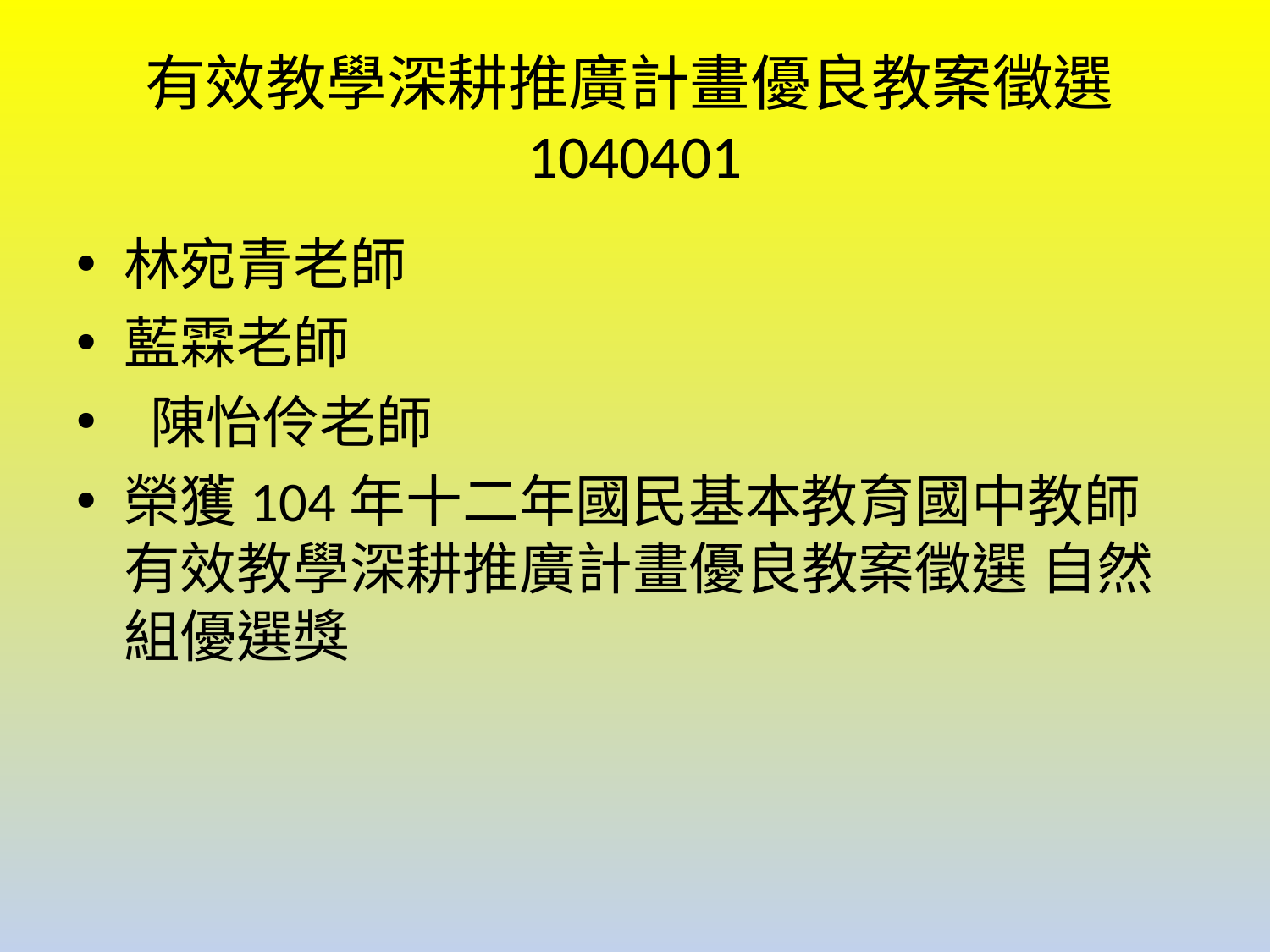

# 有效教學深耕推廣計畫優良教案徵選1040401
林宛青老師
藍霖老師
 陳怡伶老師
榮獲104年十二年國民基本教育國中教師有效教學深耕推廣計畫優良教案徵選 自然組優選獎